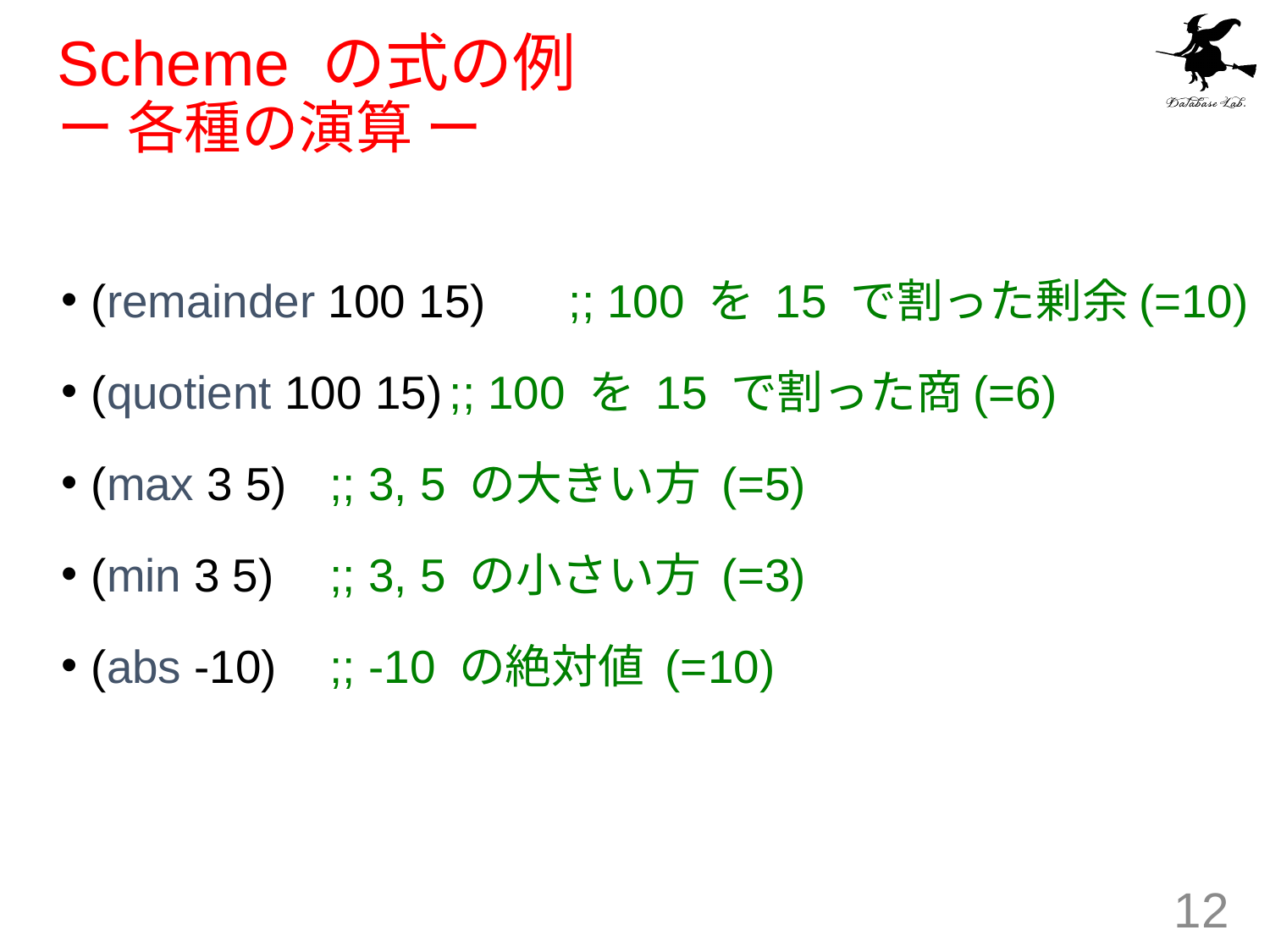

# Scheme の式の例 ー 各種の演算 ー
(remainder 100 15)  	;; 100 を 15 で割った剰余(=10)
(quotient 100 15)	;; 100 を 15 で割った商(=6)
(max 3 5)			;; 3, 5 の大きい方 (=5)
(min 3 5)			;; 3, 5 の小さい方 (=3)
(abs -10)			;; -10 の絶対値 (=10)
12